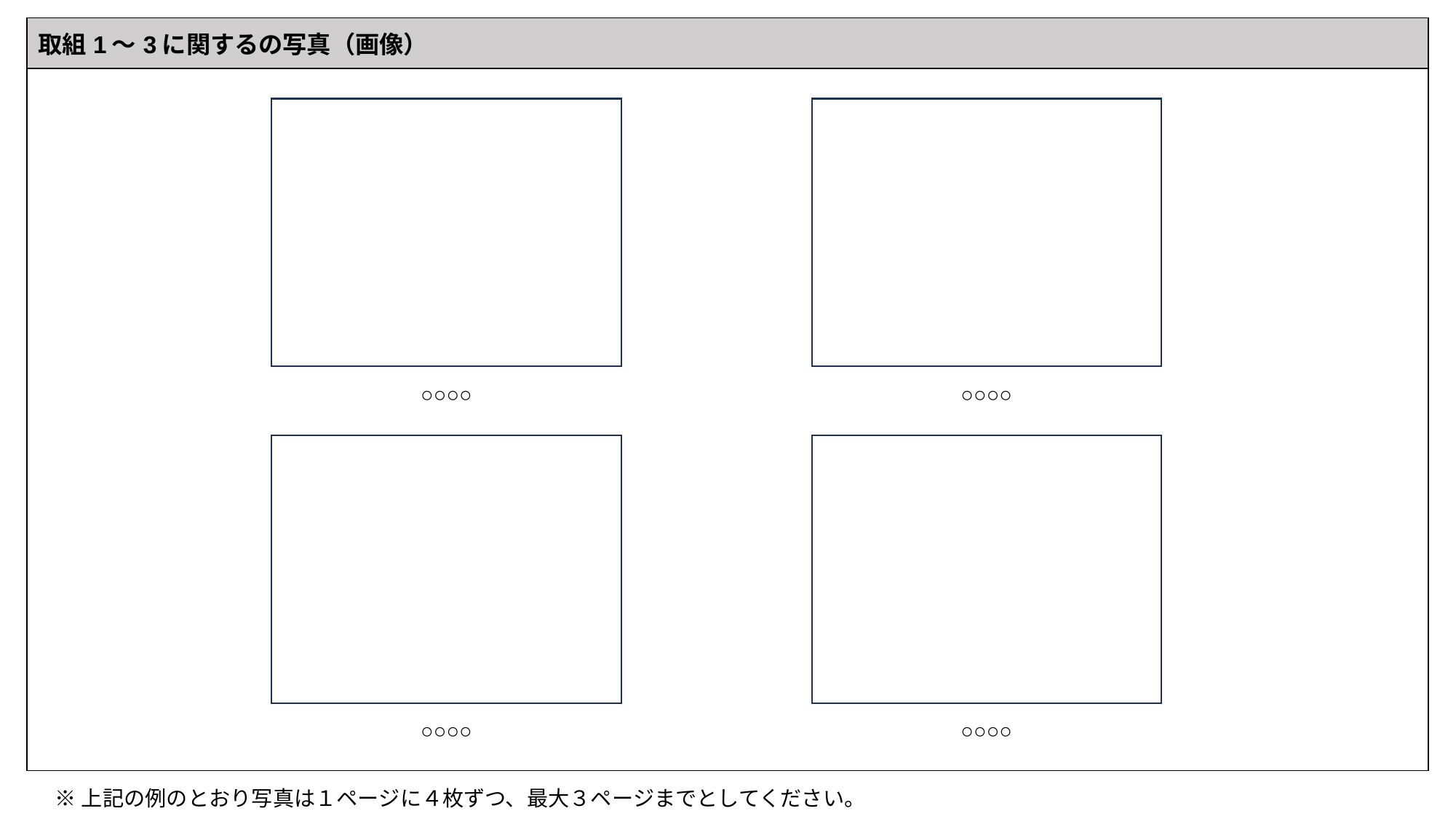

| 取組1～3に関するの写真（画像） |
| --- |
|  |

○○○○
○○○○

○○○○
○○○○
※上記の例のとおり写真は１ページに４枚ずつ、最大３ページまでとしてください。